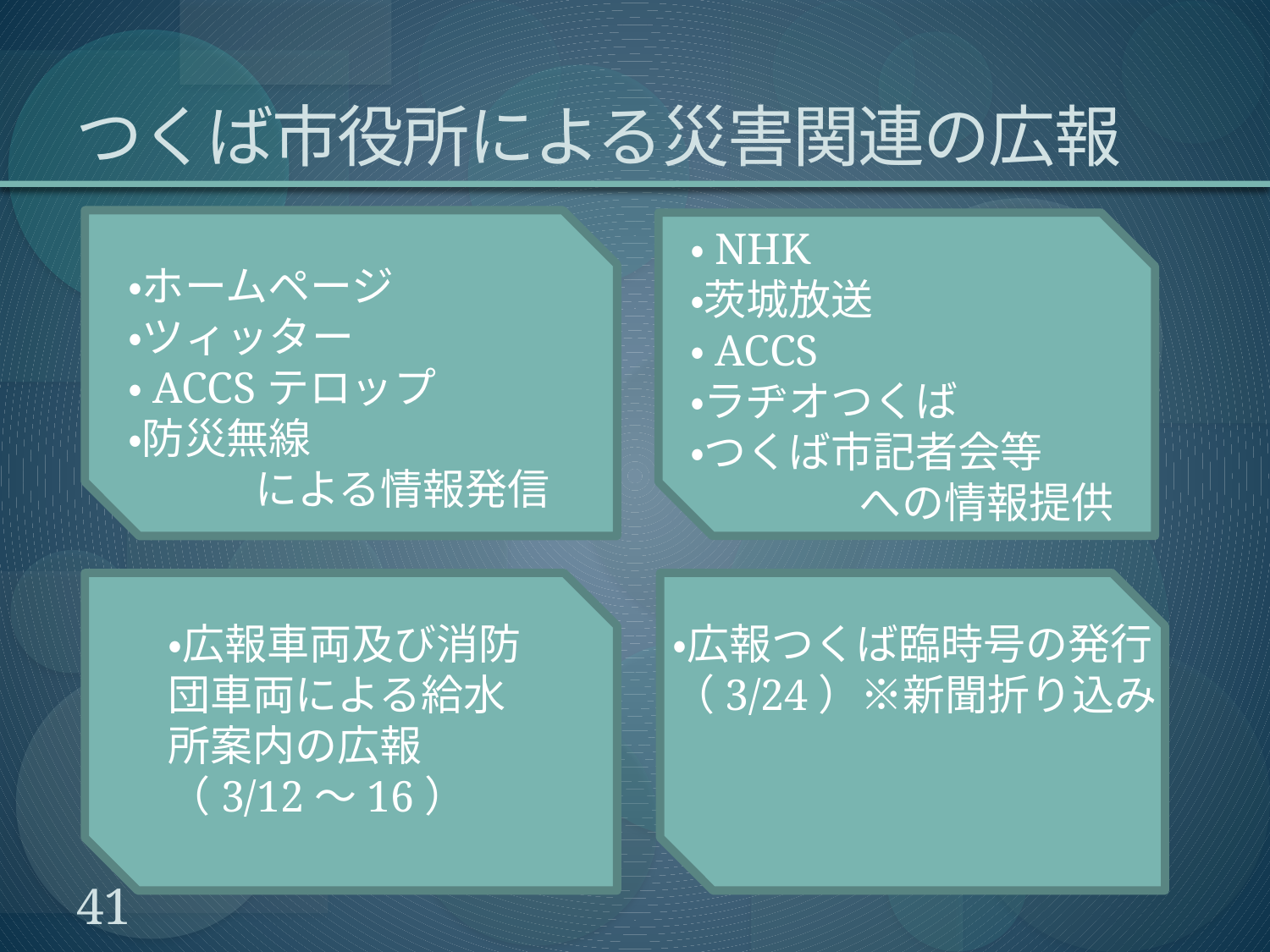

# つくば市役所による災害関連の広報

・NHK
・茨城放送
・ACCS
・ラヂオつくば
・つくば市記者会等
　　　　への情報提供
・ホームページ
・ツィッター
・ACCSテロップ
・防災無線
　　　による情報発信

・広報車両及び消防団車両による給水所案内の広報（3/12～16）
・広報つくば臨時号の発行
（3/24）※新聞折り込み
41